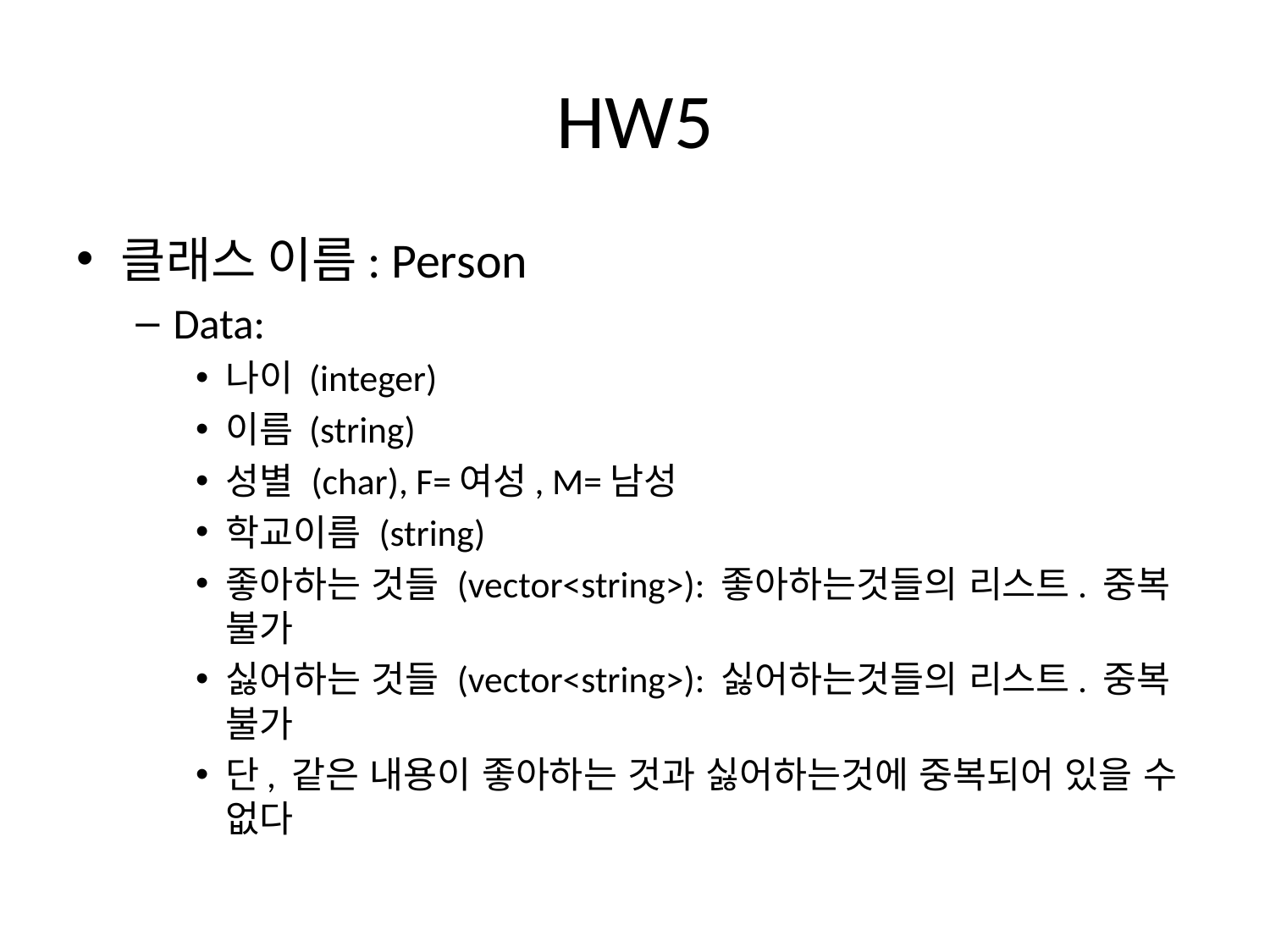

# HW5
클래스 이름: Person
Data:
나이 (integer)
이름 (string)
성별 (char), F=여성, M=남성
학교이름 (string)
좋아하는 것들 (vector<string>): 좋아하는것들의 리스트. 중복 불가
싫어하는 것들 (vector<string>): 싫어하는것들의 리스트. 중복 불가
단, 같은 내용이 좋아하는 것과 싫어하는것에 중복되어 있을 수 없다